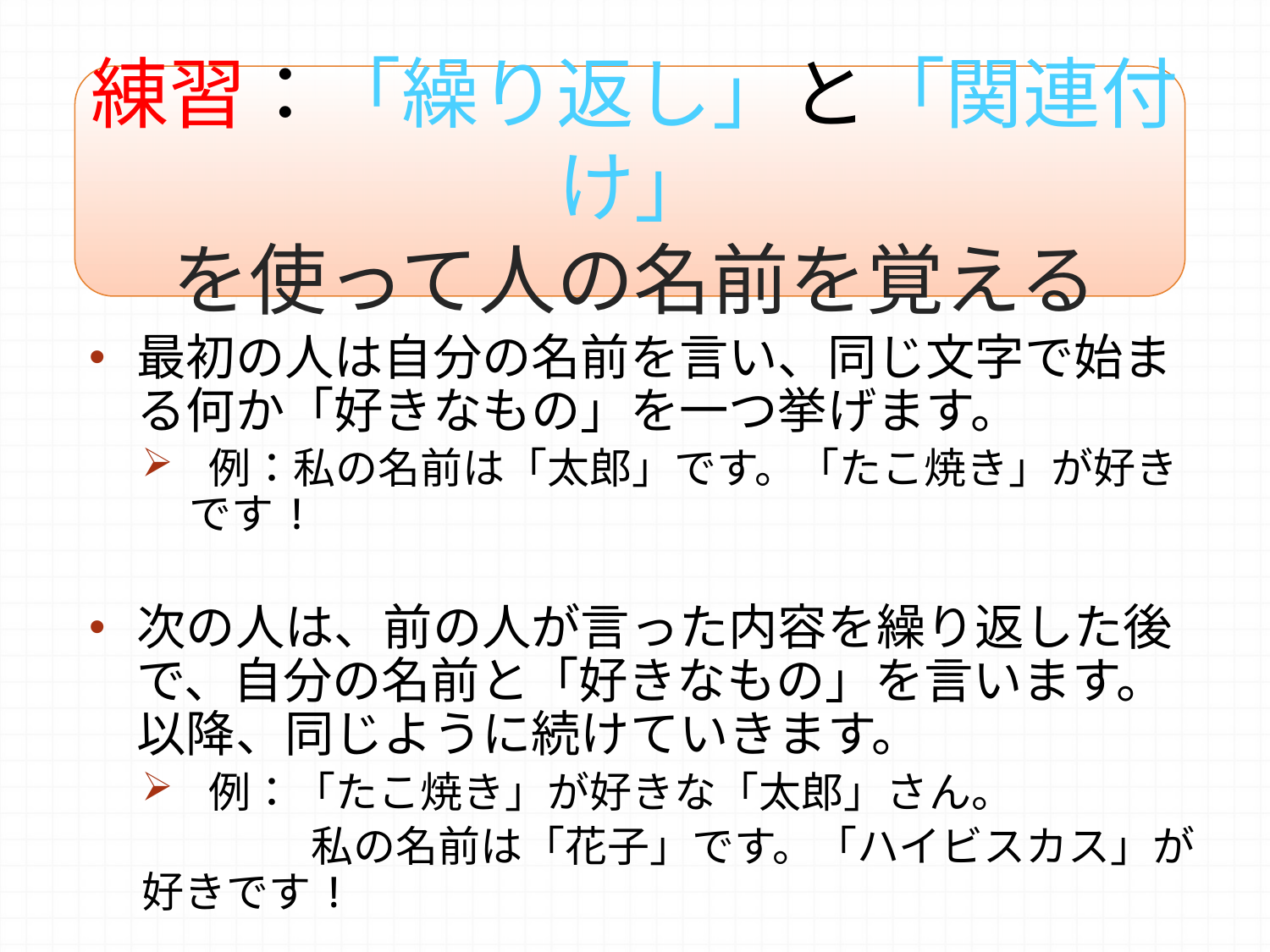

# 練習：「繰り返し」と「関連付け」 を使って人の名前を覚える

最初の人は自分の名前を言い、同じ文字で始まる何か「好きなもの」を一つ挙げます。
 例：私の名前は「太郎」です。「たこ焼き」が好きです!

次の人は、前の人が言った内容を繰り返した後で、自分の名前と「好きなもの」を言います。以降、同じように続けていきます。
 例：「たこ焼き」が好きな「太郎」さん。
　　　　私の名前は「花子」です。「ハイビスカス」が好きです!
23